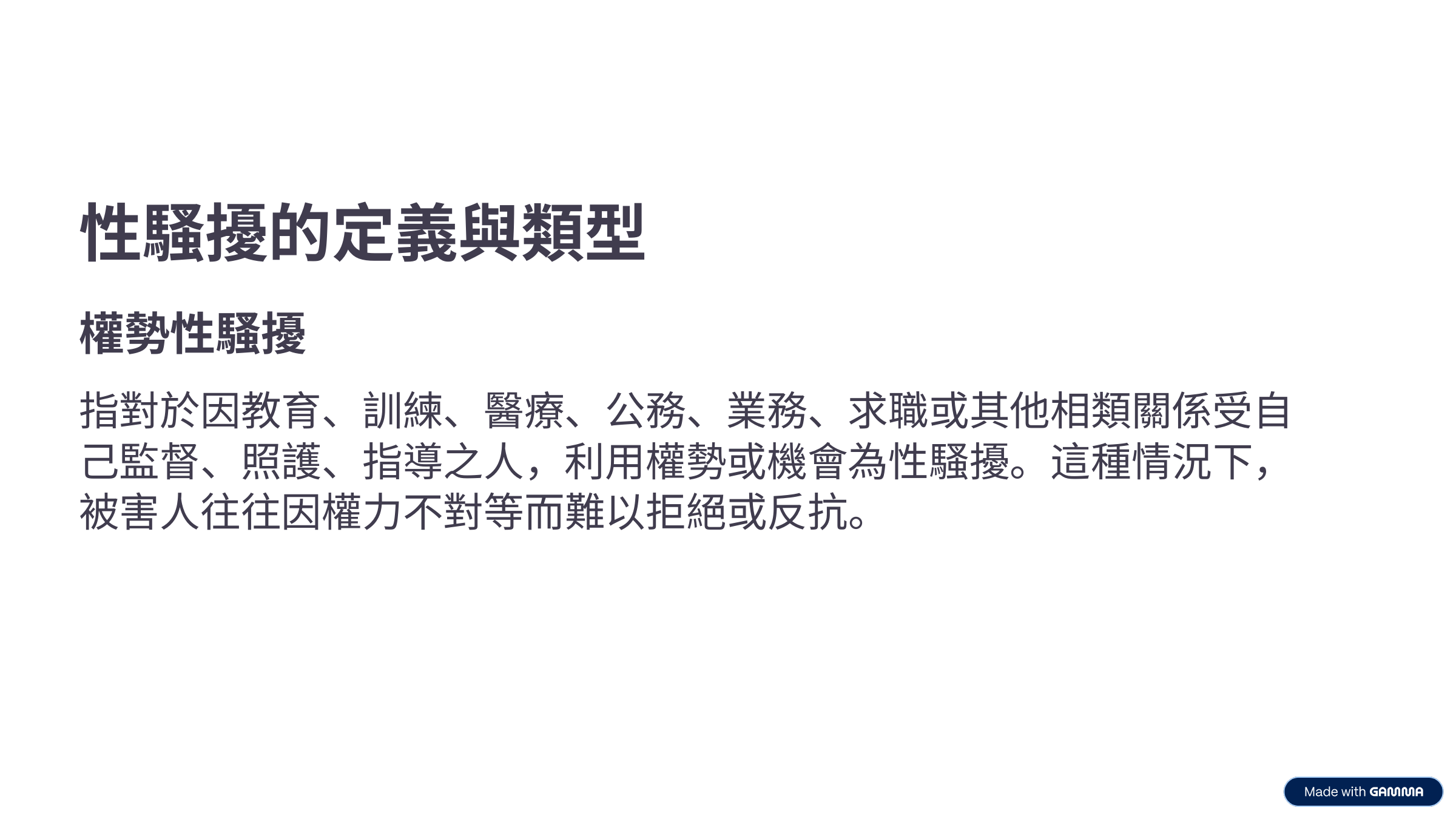

性騷擾的定義與類型
權勢性騷擾
指對於因教育、訓練、醫療、公務、業務、求職或其他相類關係受自己監督、照護、指導之人，利用權勢或機會為性騷擾。這種情況下，被害人往往因權力不對等而難以拒絕或反抗。